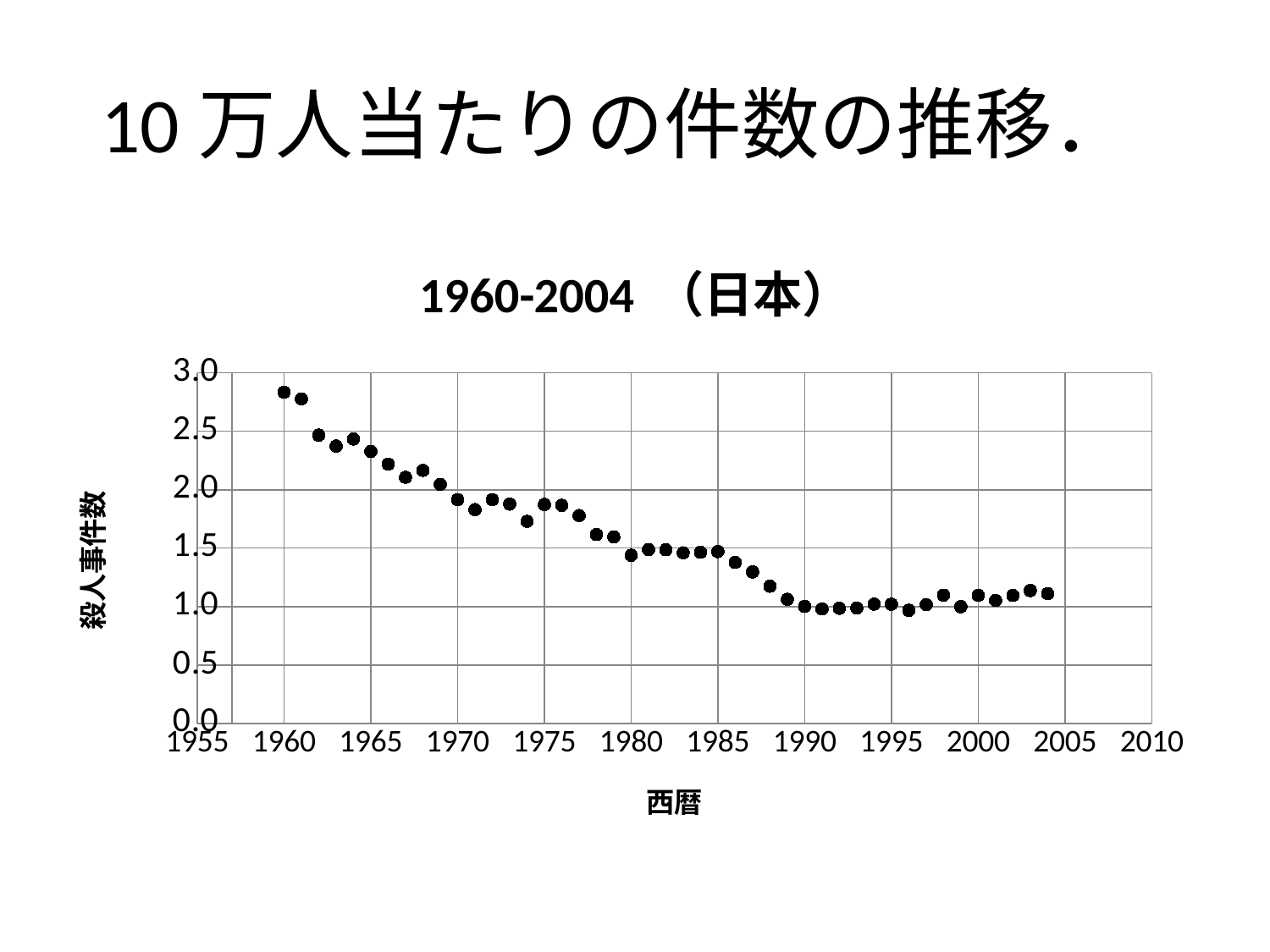

# 10万人当たりの件数の推移．

### Chart: 1960-2004 （日本）

| Category |  |
|---|---|